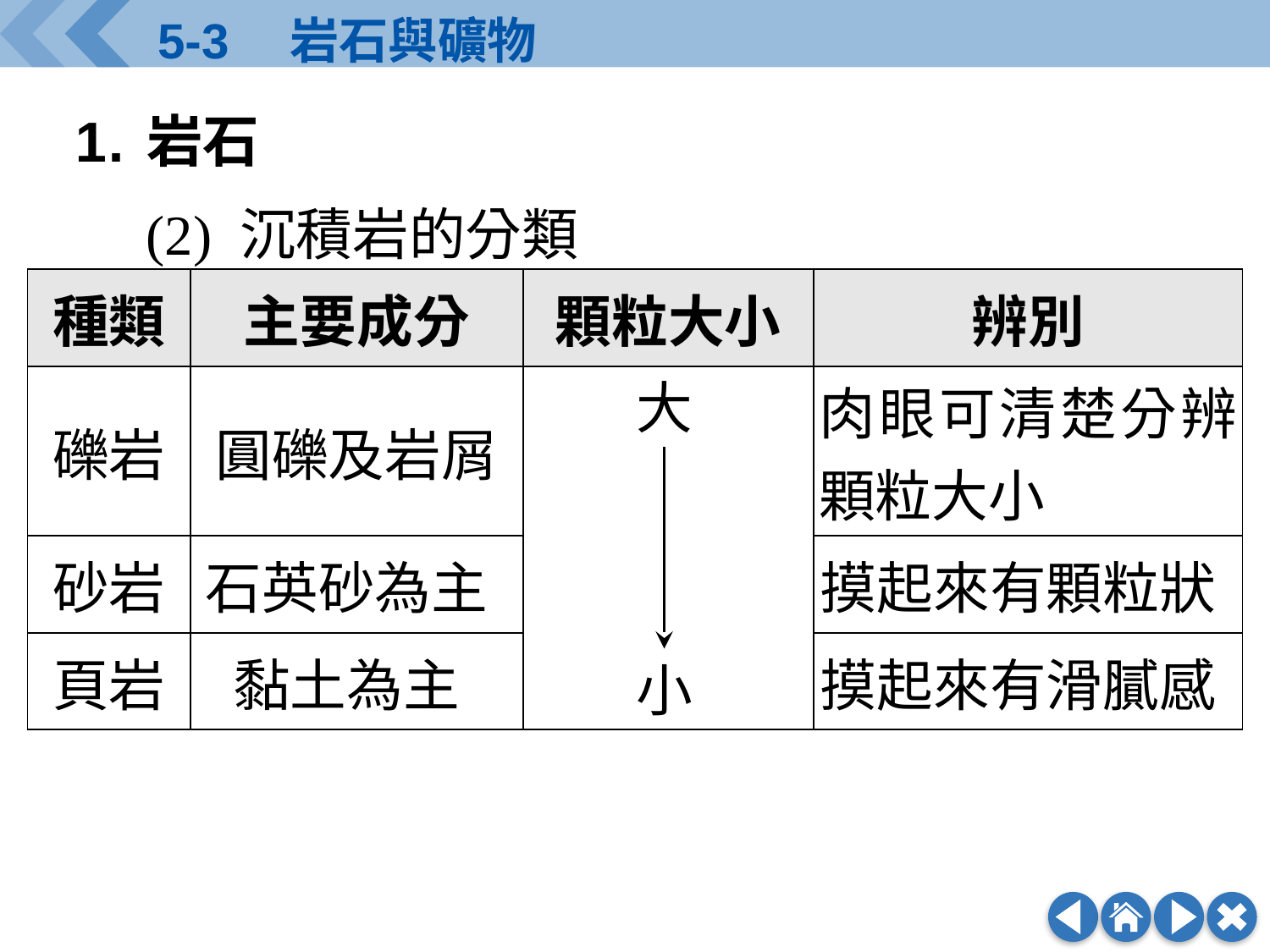

岩石
(2) 沉積岩的分類
| 種類 | 主要成分 | 顆粒大小 | 辨別 |
| --- | --- | --- | --- |
| 礫岩 | 圓礫及岩屑 |  | 肉眼可清楚分辨顆粒大小 |
| 砂岩 | 石英砂為主 |  | 摸起來有顆粒狀 |
| 頁岩 | 黏土為主 |  | 摸起來有滑膩感 |
大
小